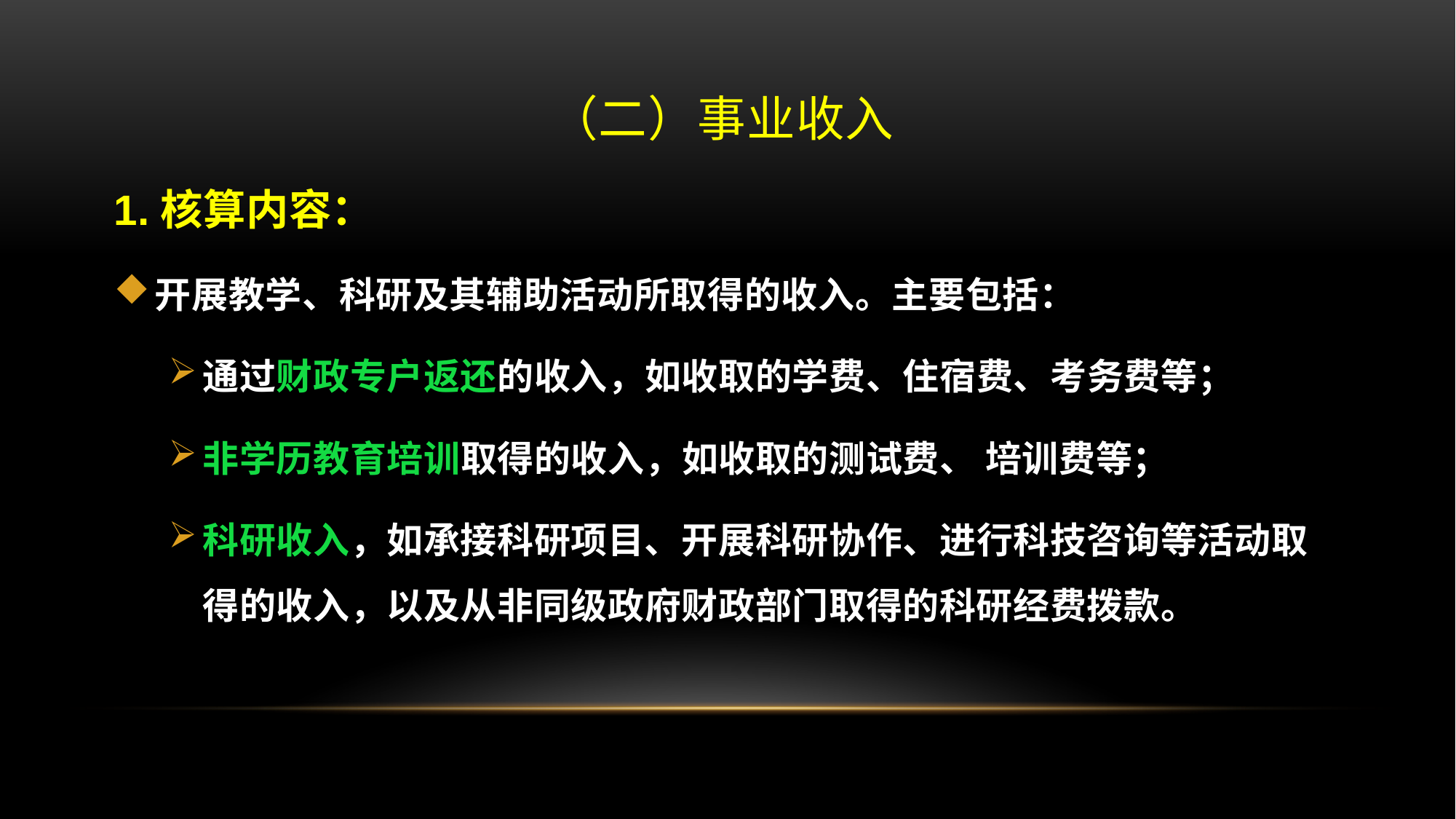

# （二）事业收入
1.核算内容：
开展教学、科研及其辅助活动所取得的收入。主要包括：
通过财政专户返还的收入，如收取的学费、住宿费、考务费等；
非学历教育培训取得的收入，如收取的测试费、 培训费等；
科研收入，如承接科研项目、开展科研协作、进行科技咨询等活动取得的收入，以及从非同级政府财政部门取得的科研经费拨款。
50